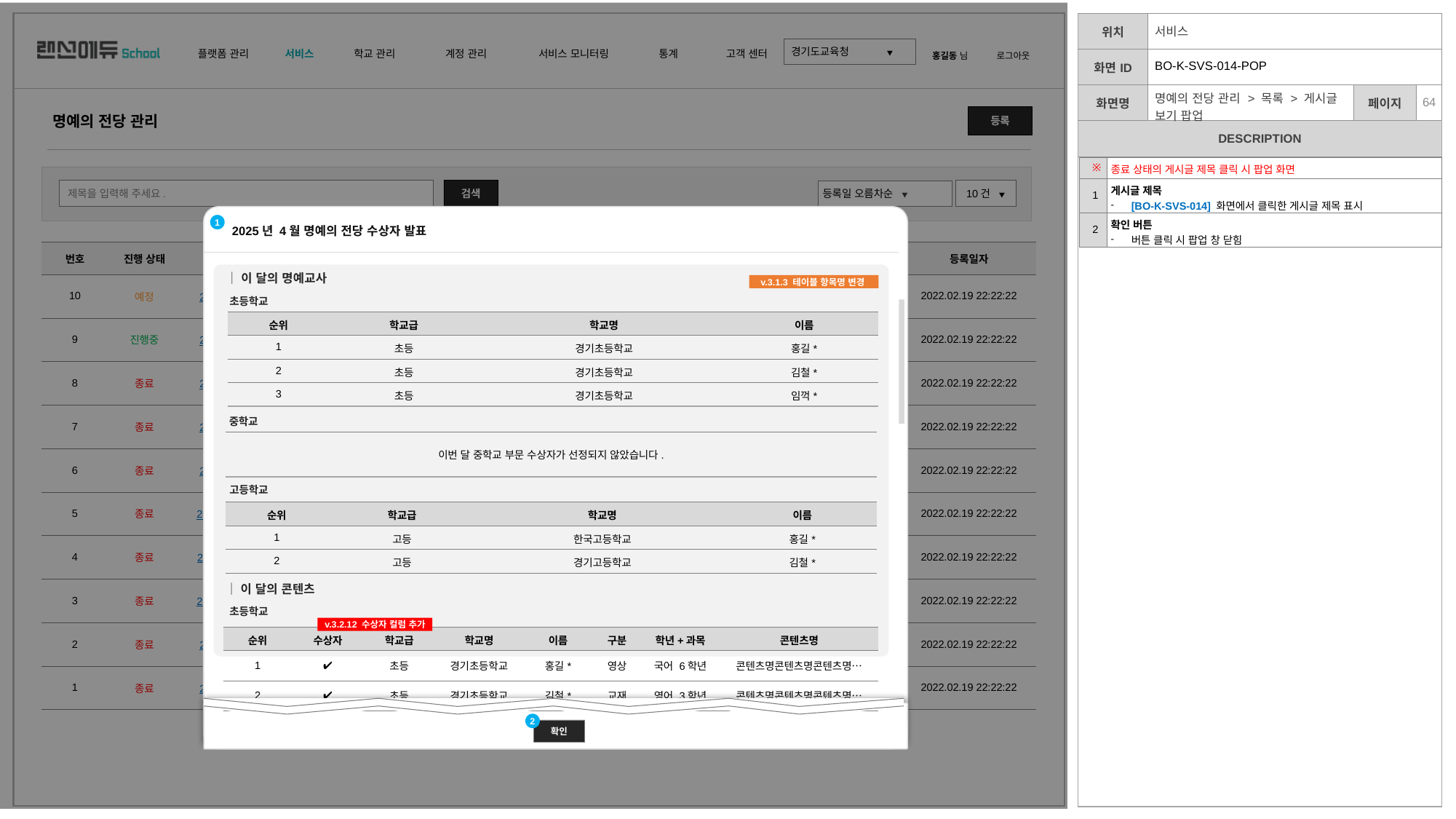

| Ver | Description |
| --- | --- |
| 3.1.2 | 게시글 보기 팝업 화면 추가 |
| 3.1.3 | 테이블 항목명 변경(피드백 반영) |
| 3.2.12 | <1> 이 달의 콘텐츠 수상자 표시 컬럼 추가 |

|  | 서비스 |  |  |
| --- | --- | --- | --- |
|  | BO-K-SVS-014-POP |  |  |
|  | 명예의 전당 관리 > 목록 > 게시글 보기 팝업 |  |  |
등록
명예의 전당 관리
| ※ | 종료 상태의 게시글 제목 클릭 시 팝업 화면 |
| --- | --- |
| 1 | 게시글 제목 [BO-K-SVS-014] 화면에서 클릭한 게시글 제목 표시 |
| 2 | 확인 버튼 버튼 클릭 시 팝업 창 닫힘 |

검색
10건   ▼
제목을 입력해 주세요.
등록일 오름차순   ▼

1
2025년 4월 명예의 전당 수상자 발표
| 번호 | 진행 상태 | 제목 | 이 달의 명예교사 | 이 달의 콘텐츠 | 최종 수정자 | 최종 수정 일시 | 등록일자 |
| --- | --- | --- | --- | --- | --- | --- | --- |
| 10 | 예정 | 2025년 5월 명예의 전당 수상자 발표 | 9 | 18 | 관리자ID | 2022.02.19 22:22:22 | 2022.02.19 22:22:22 |
| 9 | 진행중 | 2025년 4월 명예의 전당 수상자 발표 | 9 | 18 | 관리자ID | 2022.02.19 22:22:22 | 2022.02.19 22:22:22 |
| 8 | 종료 | 2025년 3월 명예의 전당 수상자 발표 | 6 | 18 | 관리자ID | 2022.02.19 22:22:22 | 2022.02.19 22:22:22 |
| 7 | 종료 | 2025년 2월 명예의 전당 수상자 발표 | 9 | 18 | 관리자ID | 2022.02.19 22:22:22 | 2022.02.19 22:22:22 |
| 6 | 종료 | 2025년 1월 명예의 전당 수상자 발표 | 9 | 12 | 관리자ID | 2022.02.19 22:22:22 | 2022.02.19 22:22:22 |
| 5 | 종료 | 2024년 12월 명예의 전당 수상자 발표 | 6 | 6 | 관리자ID | 2022.02.19 22:22:22 | 2022.02.19 22:22:22 |
| 4 | 종료 | 2024년 11월 명예의 전당 수상자 발표 | 9 | 18 | 관리자ID | 2022.02.19 22:22:22 | 2022.02.19 22:22:22 |
| 3 | 종료 | 2024년 10월 명예의 전당 수상자 발표 | 9 | 18 | 관리자ID | 2022.02.19 22:22:22 | 2022.02.19 22:22:22 |
| 2 | 종료 | 2024년 9월 명예의 전당 수상자 발표 | 9 | 18 | 관리자ID | 2022.02.19 22:22:22 | 2022.02.19 22:22:22 |
| 1 | 종료 | 2024년 8월 명예의 전당 수상자 발표 | 9 | 18 | 관리자ID | 2022.02.19 22:22:22 | 2022.02.19 22:22:22 |

│이 달의 명예교사
v.3.1.3 테이블 항목명 변경
초등학교

| 순위 | 학교급 | 학교명 | 이름 |
| --- | --- | --- | --- |
| 1 | 초등 | 경기초등학교 | 홍길\* |
| 2 | 초등 | 경기초등학교 | 김철\* |
| 3 | 초등 | 경기초등학교 | 임꺽\* |
중학교
| 이번 달 중학교 부문 수상자가 선정되지 않았습니다. |
| --- |
고등학교
| 순위 | 학교급 | 학교명 | 이름 |
| --- | --- | --- | --- |
| 1 | 고등 | 한국고등학교 | 홍길\* |
| 2 | 고등 | 경기고등학교 | 김철\* |
│이 달의 콘텐츠
초등학교
v.3.2.12 수상자 컬럼 추가
| 순위 | 수상자 | 학교급 | 학교명 | 이름 | 구분 | 학년+과목 | 콘텐츠명 |
| --- | --- | --- | --- | --- | --- | --- | --- |
| 1 | ✔︎ | 초등 | 경기초등학교 | 홍길\* | 영상 | 국어 6학년 | 콘텐츠명콘텐츠명콘텐츠명… |
| 2 | ✔ | 초등 | 경기초등학교 | 김철\* | 교재 | 영어 3학년 | 콘텐츠명콘텐츠명콘텐츠명… |

2
확인
<<  <   1   2   3   4   5   6   7   8   9   10   >  >>